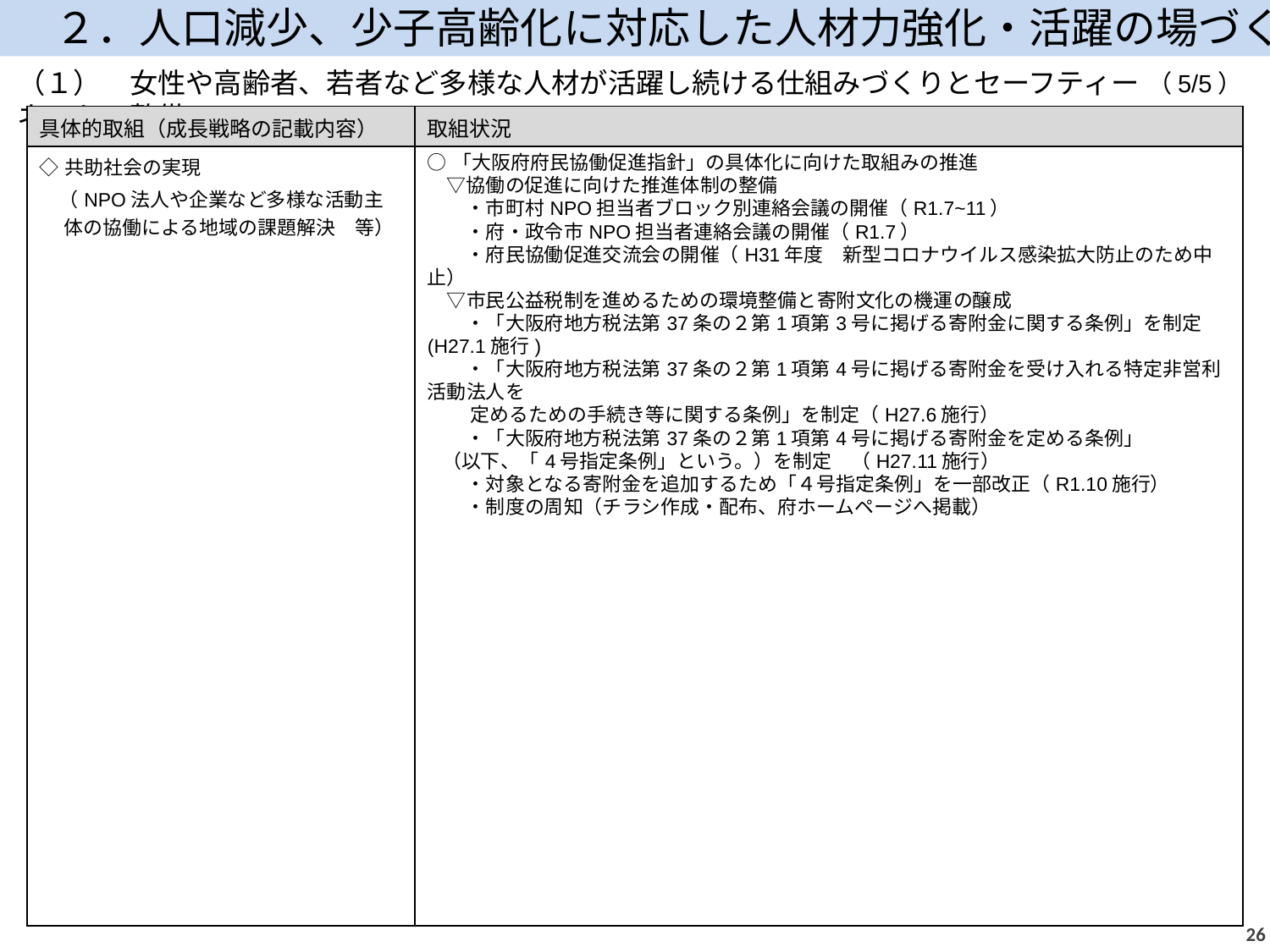

２．人口減少、少子高齢化に対応した人材力強化・活躍の場づくり
（１）　女性や高齢者、若者など多様な人材が活躍し続ける仕組みづくりとセーフティーネットの整備
（5/5）
| 具体的取組（成長戦略の記載内容） | 取組状況 |
| --- | --- |
| ◇共助社会の実現 　（NPO法人や企業など多様な活動主体の協働による地域の課題解決　等） | ○「大阪府府民協働促進指針」の具体化に向けた取組みの推進 　▽協働の促進に向けた推進体制の整備 　　・市町村NPO担当者ブロック別連絡会議の開催（R1.7~11） 　　・府・政令市NPO担当者連絡会議の開催（R1.7） 　　・府民協働促進交流会の開催（H31年度　新型コロナウイルス感染拡大防止のため中止） 　▽市民公益税制を進めるための環境整備と寄附文化の機運の醸成 　　・「大阪府地方税法第37条の２第1項第3号に掲げる寄附金に関する条例」を制定　(H27.1施行) 　　・「大阪府地方税法第37条の２第1項第4号に掲げる寄附金を受け入れる特定非営利活動法人を 　定めるための手続き等に関する条例」を制定（H27.6施行） 　　・「大阪府地方税法第37条の２第1項第4号に掲げる寄附金を定める条例」 （以下、「4号指定条例」という。）を制定　（H27.11施行） 　　・対象となる寄附金を追加するため「４号指定条例」を一部改正（R1.10施行） 　　・制度の周知（チラシ作成・配布、府ホームページへ掲載） |
26